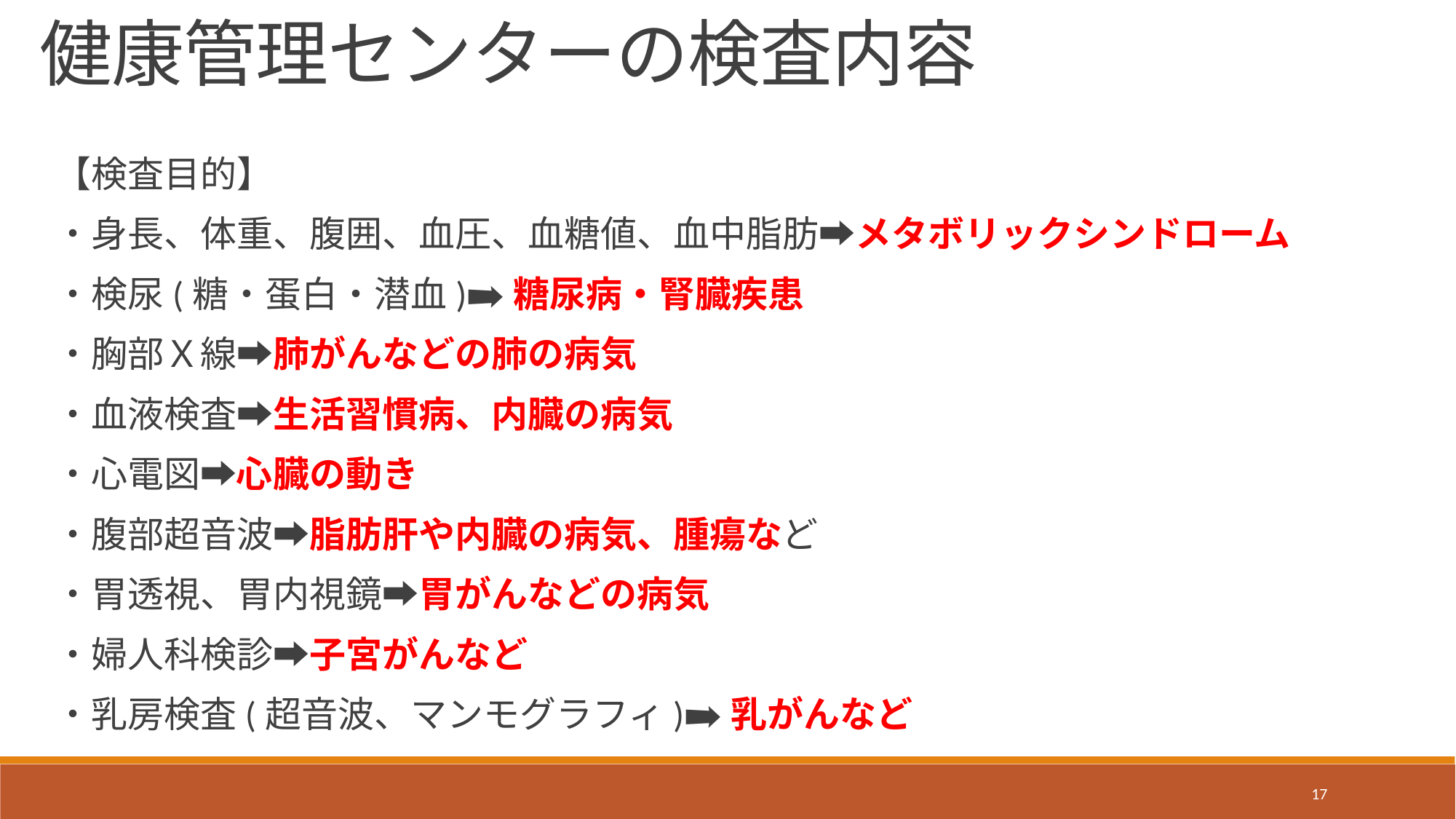

健康管理センターの検査内容

【検査目的】
・身長、体重、腹囲、血圧、血糖値、血中脂肪➡メタボリックシンドローム
・検尿(糖・蛋白・潜血)➡糖尿病・腎臓疾患
・胸部Ｘ線➡肺がんなどの肺の病気
・血液検査➡生活習慣病、内臓の病気
・心電図➡心臓の動き
・腹部超音波➡脂肪肝や内臓の病気、腫瘍など
・胃透視、胃内視鏡➡胃がんなどの病気
・婦人科検診➡子宮がんなど
・乳房検査(超音波、マンモグラフィ)➡乳がんなど
17